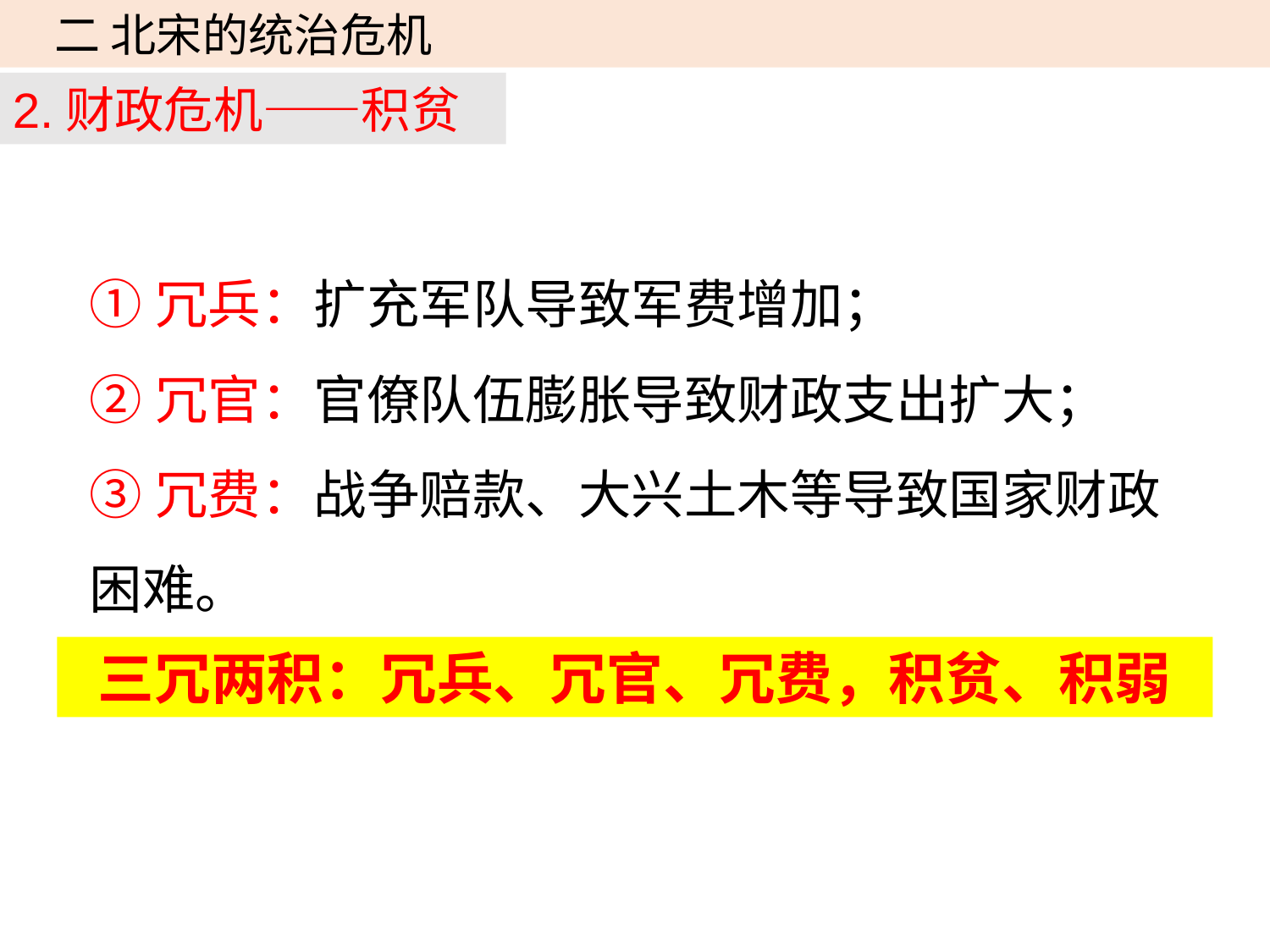

二 北宋的统治危机
2.财政危机——积贫
①冗兵：扩充军队导致军费增加；
②冗官：官僚队伍膨胀导致财政支出扩大；
③冗费：战争赔款、大兴土木等导致国家财政困难。
三冗两积：冗兵、冗官、冗费，积贫、积弱